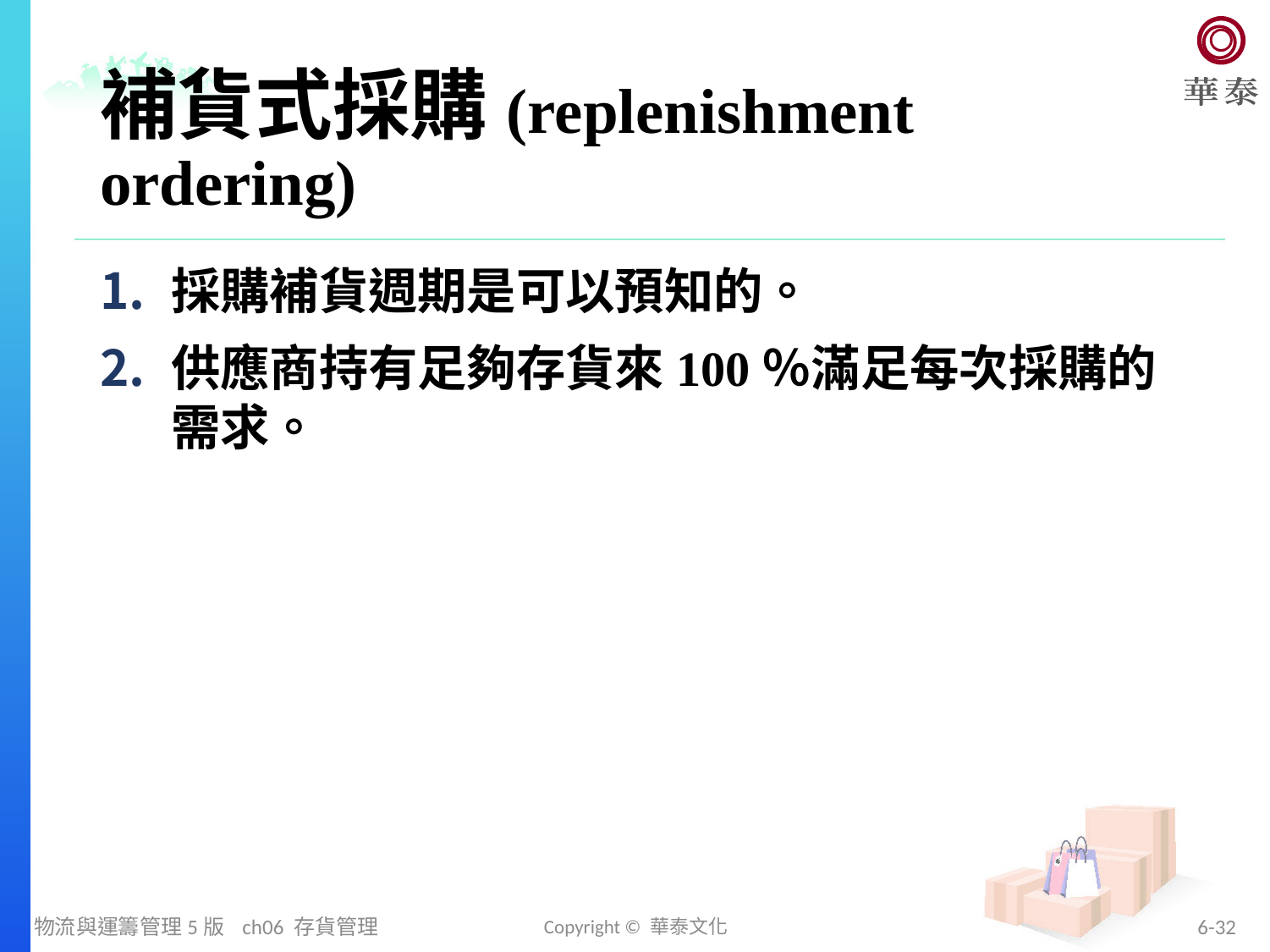

# 補貨式採購(replenishment ordering)
採購補貨週期是可以預知的。
供應商持有足夠存貨來100％滿足每次採購的需求。
物流與運籌管理5版  ch06 存貨管理
Copyright © 華泰文化
6-32